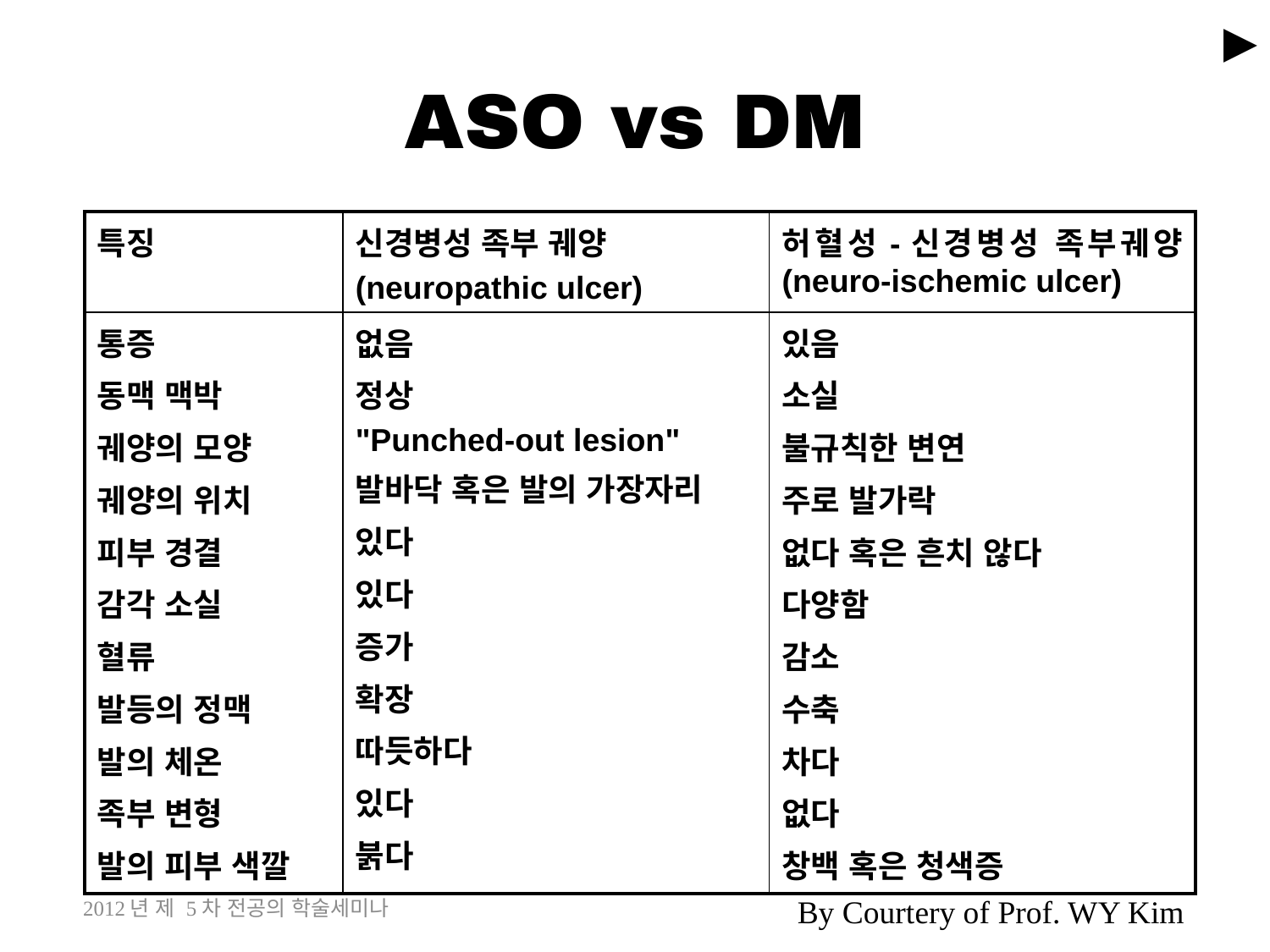

►
# ASO vs DM
| 특징 | 신경병성 족부 궤양 (neuropathic ulcer) | 허혈성-신경병성 족부궤양 (neuro-ischemic ulcer) |
| --- | --- | --- |
| 통증 동맥 맥박 궤양의 모양 궤양의 위치 피부 경결 감각 소실 혈류 발등의 정맥 발의 체온 족부 변형 발의 피부 색깔 | 없음 정상 "Punched-out lesion" 발바닥 혹은 발의 가장자리 있다 있다 증가 확장 따듯하다 있다 붉다 | 있음 소실 불규칙한 변연 주로 발가락 없다 혹은 흔치 않다 다양함 감소 수축 차다 없다 창백 혹은 청색증 |
2012년 제 5차 전공의 학술세미나
By Courtery of Prof. WY Kim